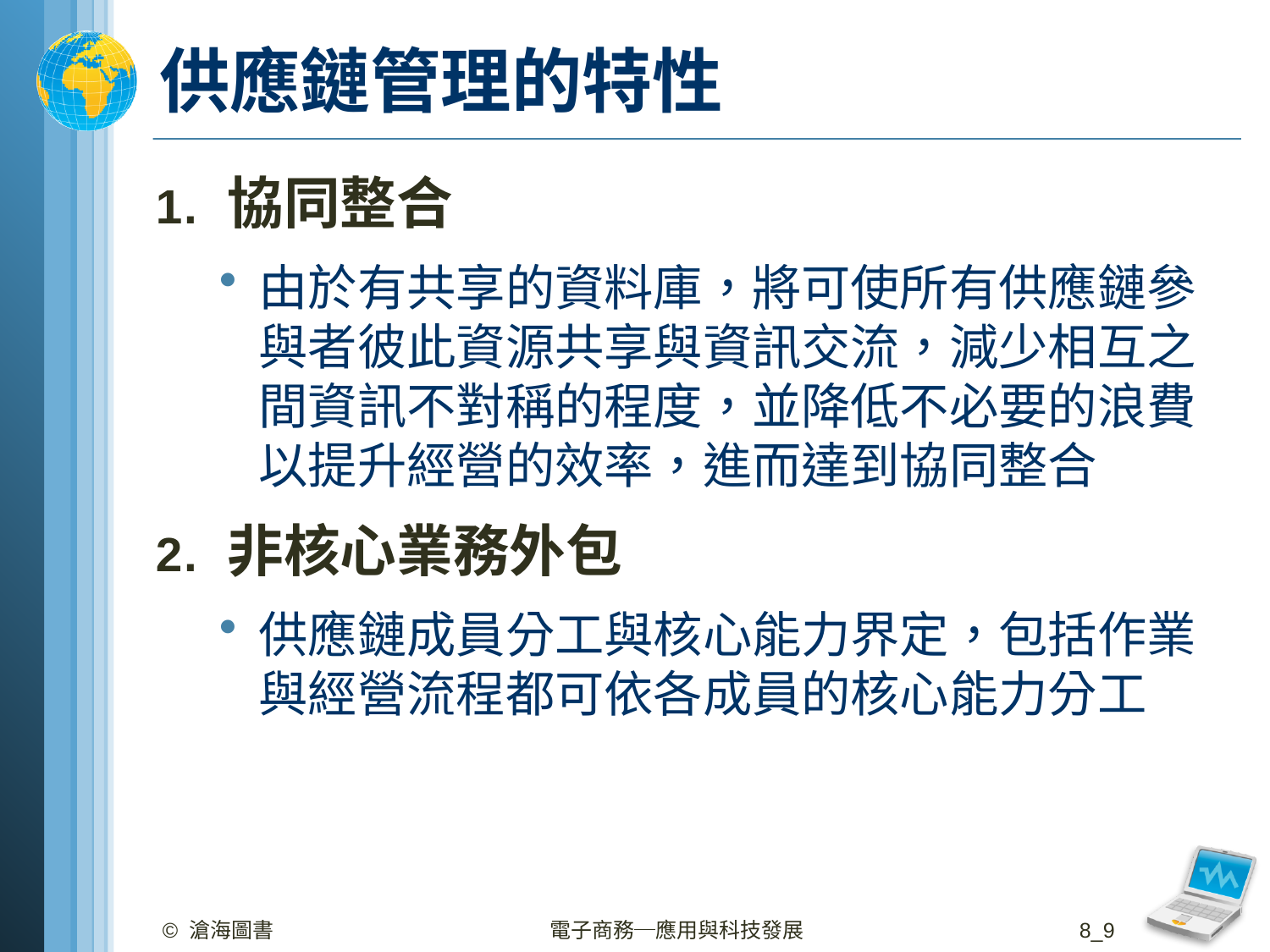

# 供應鏈管理的特性
協同整合
由於有共享的資料庫，將可使所有供應鏈參與者彼此資源共享與資訊交流，減少相互之間資訊不對稱的程度，並降低不必要的浪費以提升經營的效率，進而達到協同整合
非核心業務外包
供應鏈成員分工與核心能力界定，包括作業與經營流程都可依各成員的核心能力分工
© 滄海圖書
電子商務─應用與科技發展
8_9